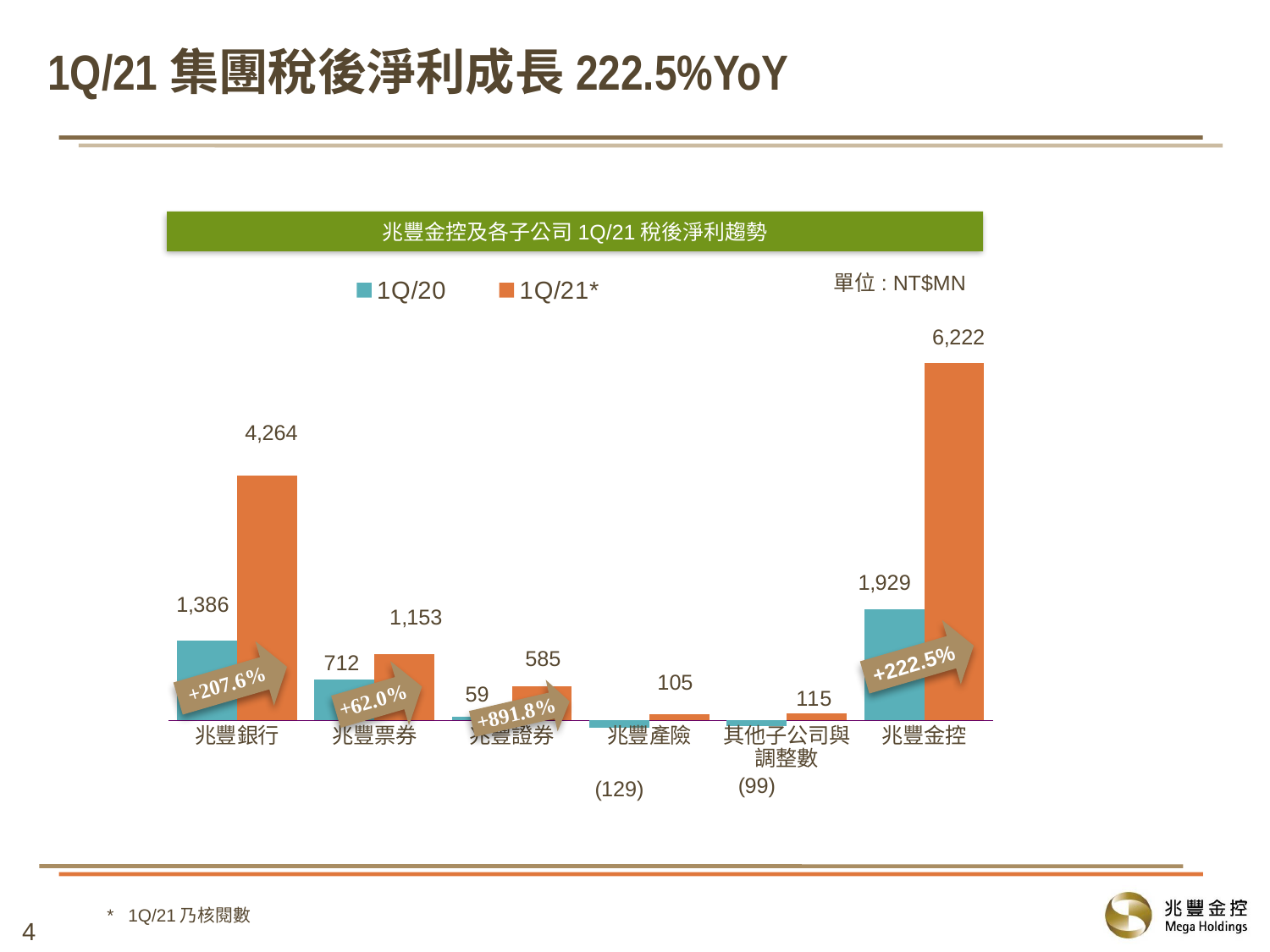

# 1Q/21集團稅後淨利成長222.5%YoY
兆豐金控及各子公司1Q/21稅後淨利趨勢

### Chart

| Category | 1Q/20 | 1Q/21* |
|---|---|---|
| 兆豐銀行 | 1386.0 | 4263.62 |
| 兆豐票券 | 711.87 | 1153.13 |
| 兆豐證券 | 58.98 | 584.97 |
| 兆豐產險 | -128.61 | 104.99 |
| 其他子公司與調整數 | -99.09999999999988 | 114.89000000000034 |
| 兆豐金控 | 1929.14 | 6221.6 |
單位: NT$MN
+222.5%
*   1Q/21乃核閱數